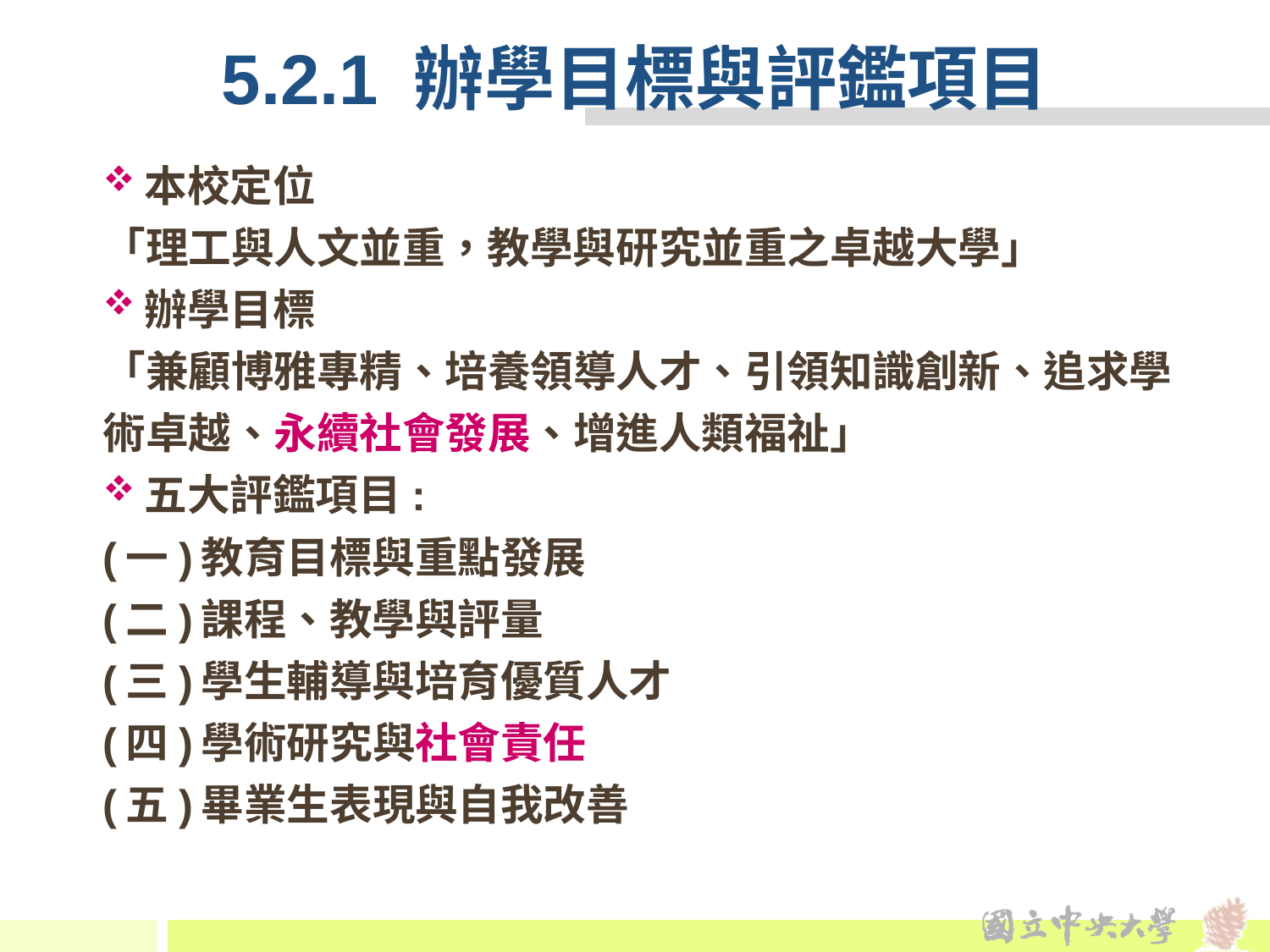

# 5.2.1 辦學目標與評鑑項目
本校定位
「理工與人文並重，教學與研究並重之卓越大學」
辦學目標
「兼顧博雅專精、培養領導人才、引領知識創新、追求學術卓越、永續社會發展、增進人類福祉」
五大評鑑項目:
(一)教育目標與重點發展
(二)課程、教學與評量
(三)學生輔導與培育優質人才
(四)學術研究與社會責任
(五)畢業生表現與自我改善